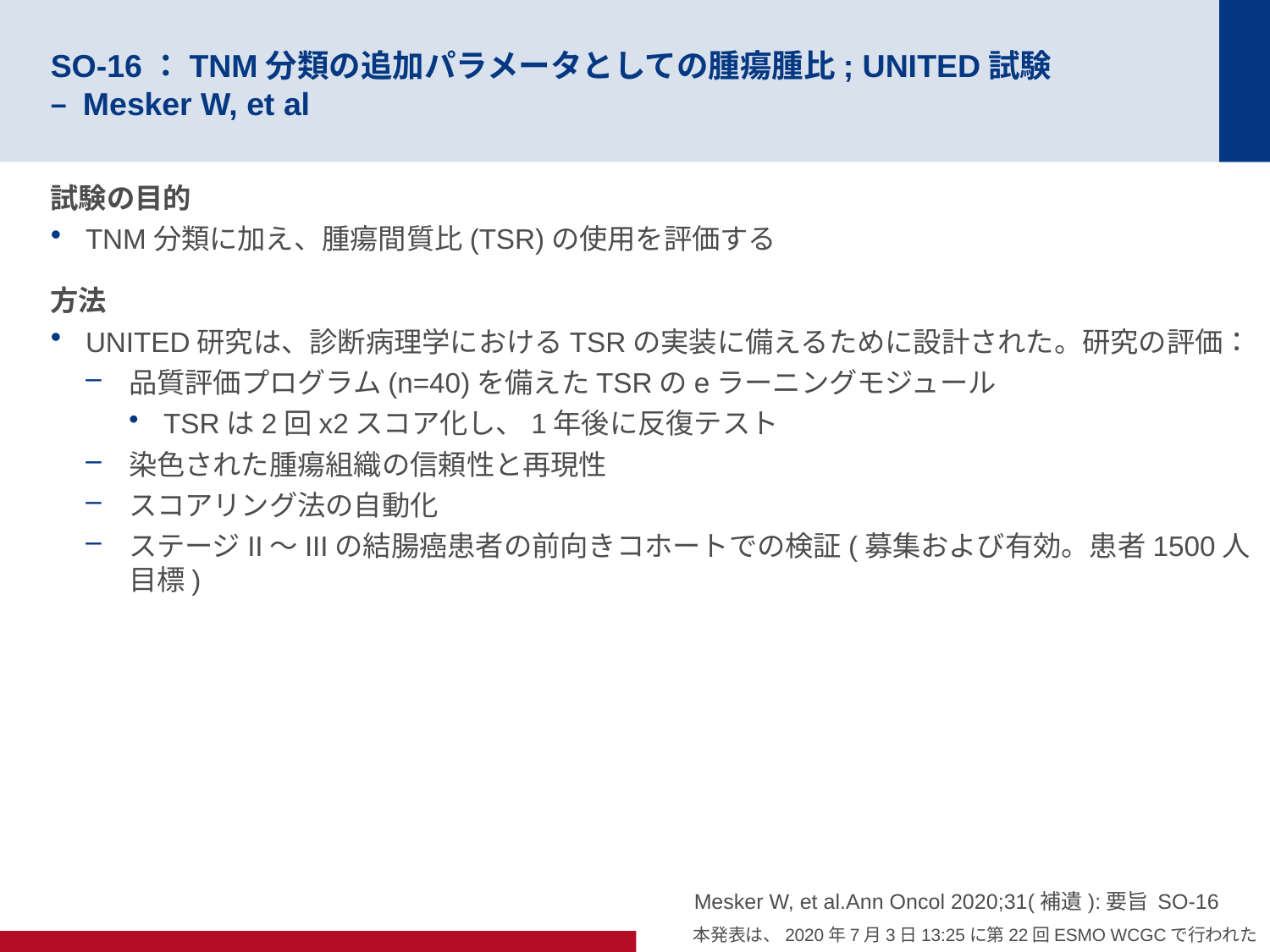

# SO-16：TNM分類の追加パラメータとしての腫瘍腫比; UNITED試験 – Mesker W, et al
試験の目的
TNM分類に加え、腫瘍間質比(TSR)の使用を評価する
方法
UNITED研究は、診断病理学におけるTSRの実装に備えるために設計された。研究の評価：
品質評価プログラム(n=40)を備えたTSRのeラーニングモジュール
TSRは2回x2スコア化し、1年後に反復テスト
染色された腫瘍組織の信頼性と再現性
スコアリング法の自動化
ステージII～IIIの結腸癌患者の前向きコホートでの検証(募集および有効。患者1500人目標)

Mesker W, et al.Ann Oncol 2020;31(補遺):要旨 SO-16
本発表は、2020年7月3日13:25に第22回ESMO WCGCで行われた